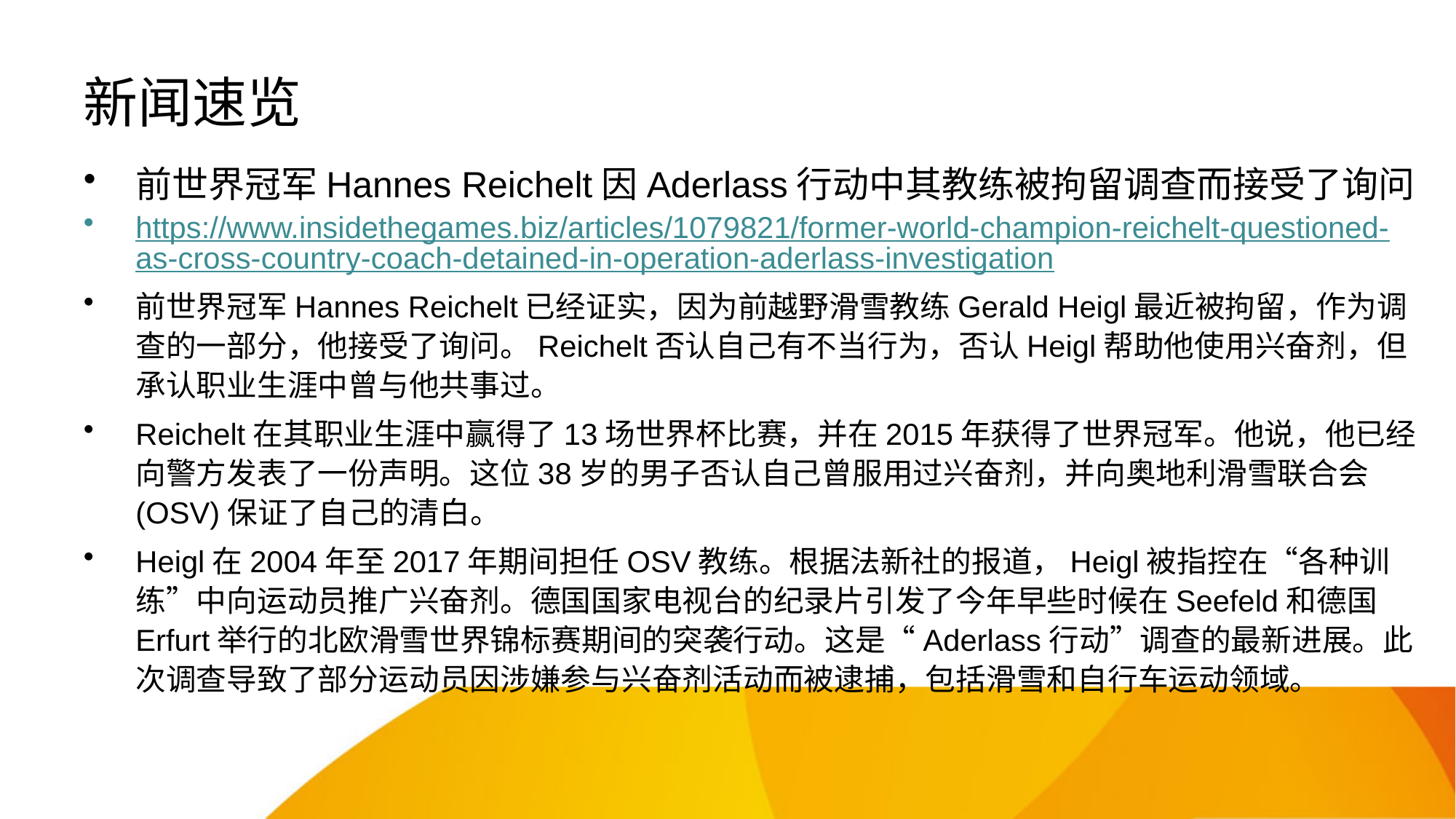

# 新闻速览
前世界冠军Hannes Reichelt因Aderlass行动中其教练被拘留调查而接受了询问
https://www.insidethegames.biz/articles/1079821/former-world-champion-reichelt-questioned-as-cross-country-coach-detained-in-operation-aderlass-investigation
前世界冠军Hannes Reichelt已经证实，因为前越野滑雪教练Gerald Heigl最近被拘留，作为调查的一部分，他接受了询问。Reichelt否认自己有不当行为，否认Heigl帮助他使用兴奋剂，但承认职业生涯中曾与他共事过。
Reichelt在其职业生涯中赢得了13场世界杯比赛，并在2015年获得了世界冠军。他说，他已经向警方发表了一份声明。这位38岁的男子否认自己曾服用过兴奋剂，并向奥地利滑雪联合会(OSV)保证了自己的清白。
Heigl在2004年至2017年期间担任OSV教练。根据法新社的报道，Heigl被指控在“各种训练”中向运动员推广兴奋剂。德国国家电视台的纪录片引发了今年早些时候在Seefeld和德国Erfurt举行的北欧滑雪世界锦标赛期间的突袭行动。这是“Aderlass行动”调查的最新进展。此次调查导致了部分运动员因涉嫌参与兴奋剂活动而被逮捕，包括滑雪和自行车运动领域。